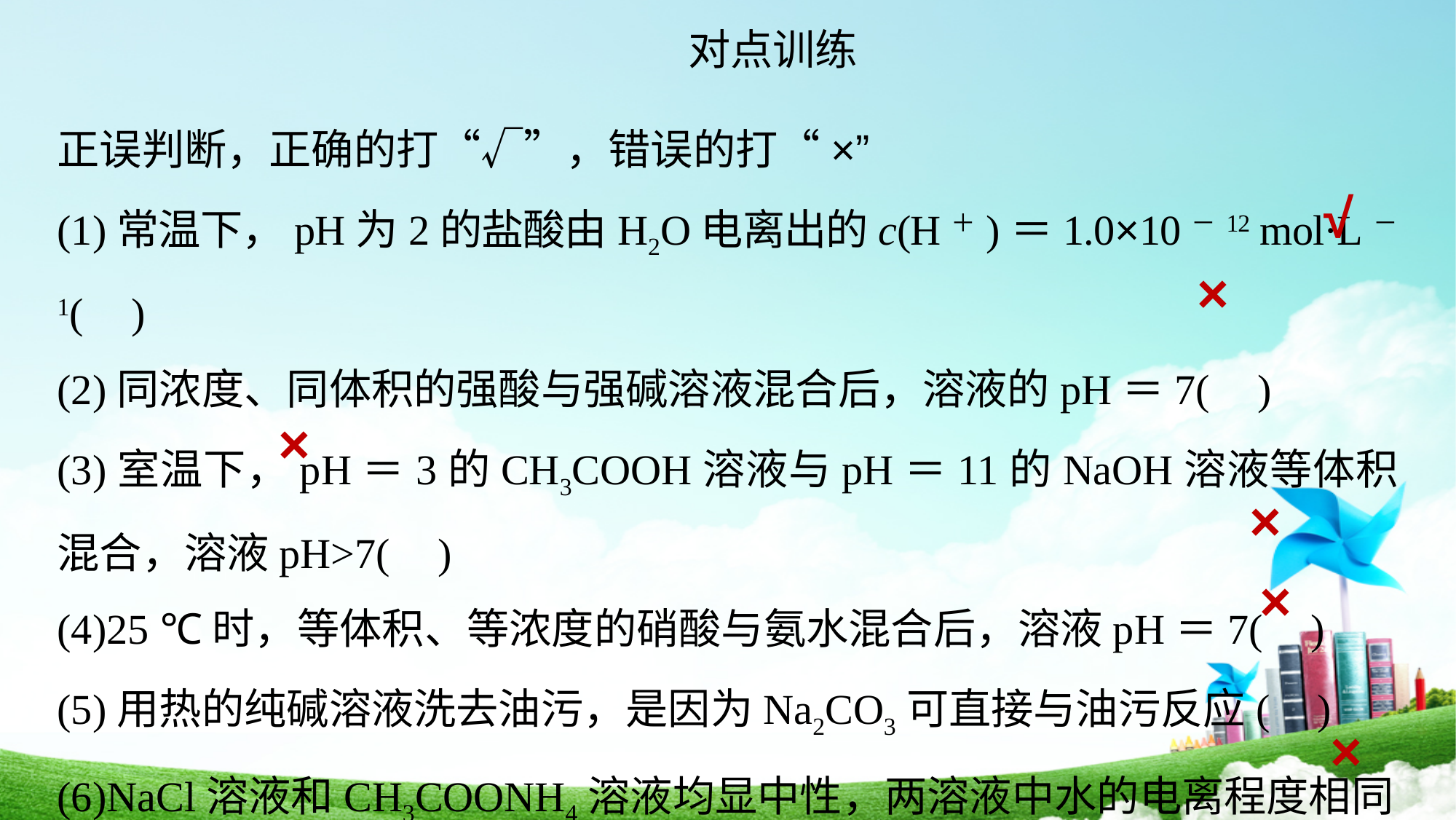

对点训练
正误判断，正确的打“√”，错误的打“×”
(1)常温下，pH为2的盐酸由H2O电离出的c(H＋)＝1.0×10－12 mol·L－1(    )
(2)同浓度、同体积的强酸与强碱溶液混合后，溶液的pH＝7(    )
(3)室温下，pH＝3的CH3COOH溶液与pH＝11的NaOH溶液等体积混合，溶液pH>7(    )
(4)25 ℃时，等体积、等浓度的硝酸与氨水混合后，溶液pH＝7(    )
(5)用热的纯碱溶液洗去油污，是因为Na2CO3可直接与油污反应(    )
(6)NaCl溶液和CH3COONH4溶液均显中性，两溶液中水的电离程度相同
(       )
√
×
×
×
×
×